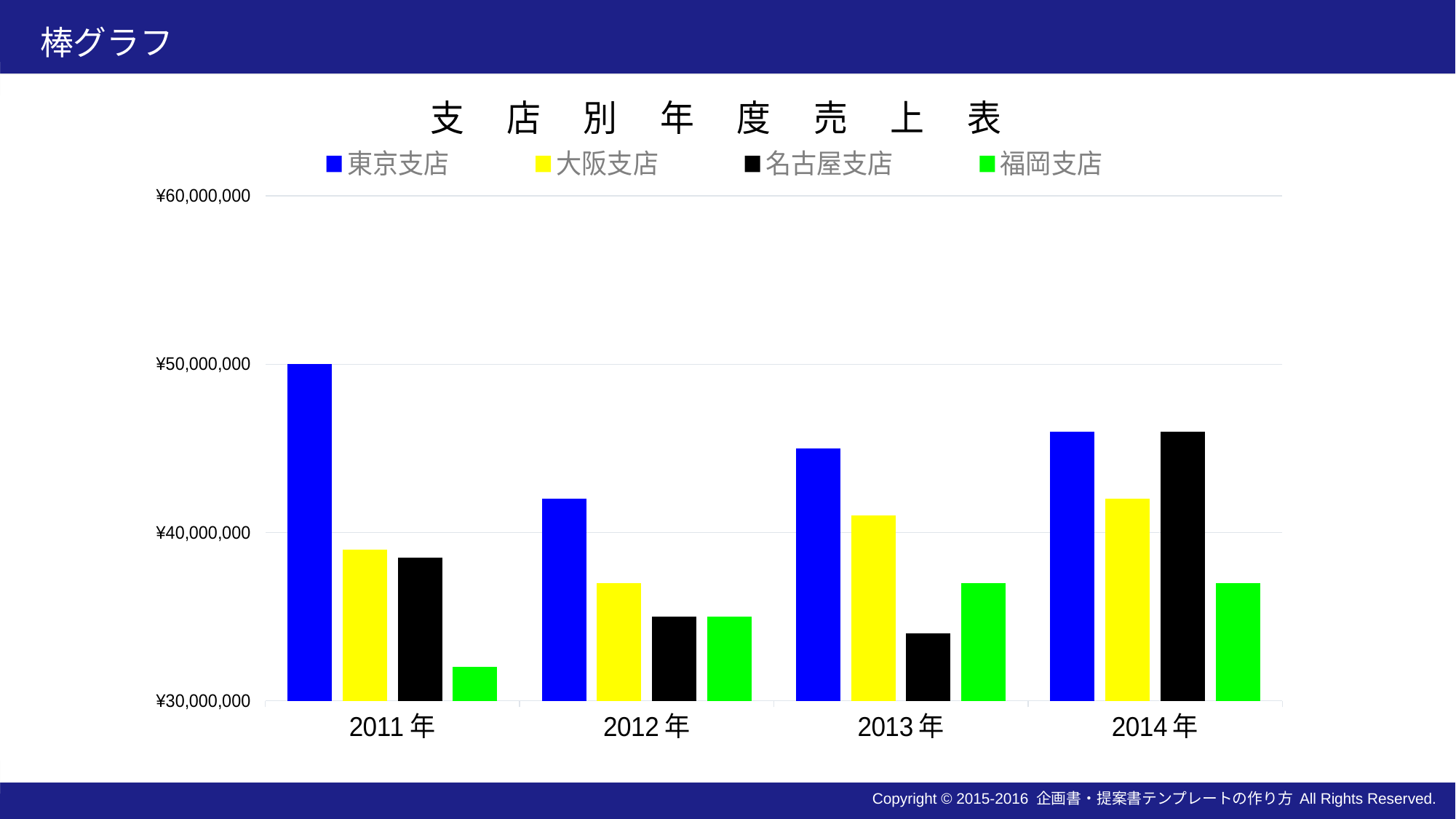

# 棒グラフ

### Chart: 支店別年度売上表

| Category | 東京支店 | 大阪支店 | 名古屋支店 | 福岡支店 |
|---|---|---|---|---|
| 2011年 | 50000000.0 | 39000000.0 | 38500000.0 | 32000000.0 |
| 2012年 | 42000000.0 | 37000000.0 | 35000000.0 | 35000000.0 |
| 2013年 | 45000000.0 | 41000000.0 | 34000000.0 | 37000000.0 |
| 2014年 | 46000000.0 | 42000000.0 | 46000000.0 | 37000000.0 |